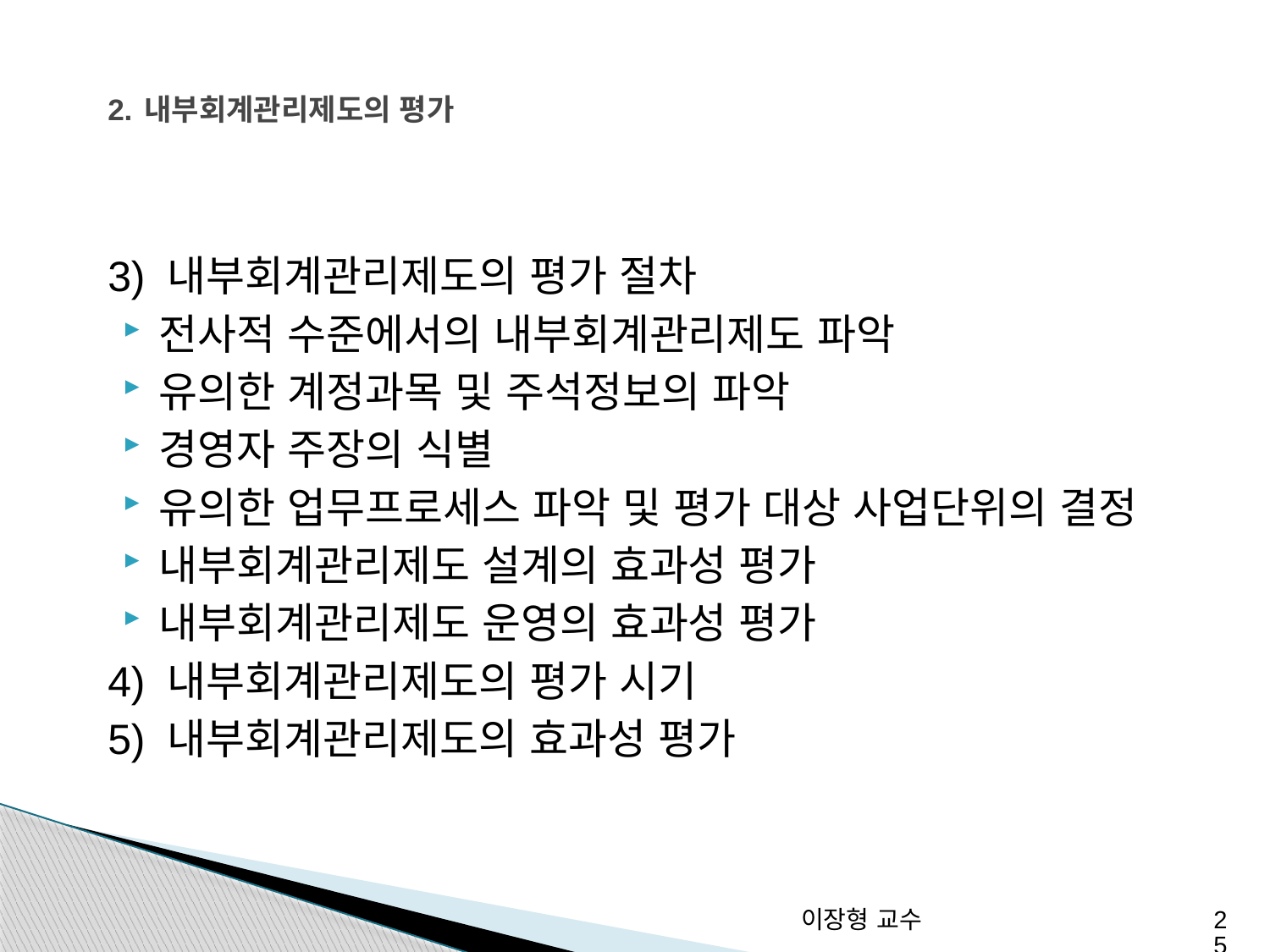

# 2. 내부회계관리제도의 평가
3) 내부회계관리제도의 평가 절차
전사적 수준에서의 내부회계관리제도 파악
유의한 계정과목 및 주석정보의 파악
경영자 주장의 식별
유의한 업무프로세스 파악 및 평가 대상 사업단위의 결정
내부회계관리제도 설계의 효과성 평가
내부회계관리제도 운영의 효과성 평가
4) 내부회계관리제도의 평가 시기
5) 내부회계관리제도의 효과성 평가
이장형 교수
25